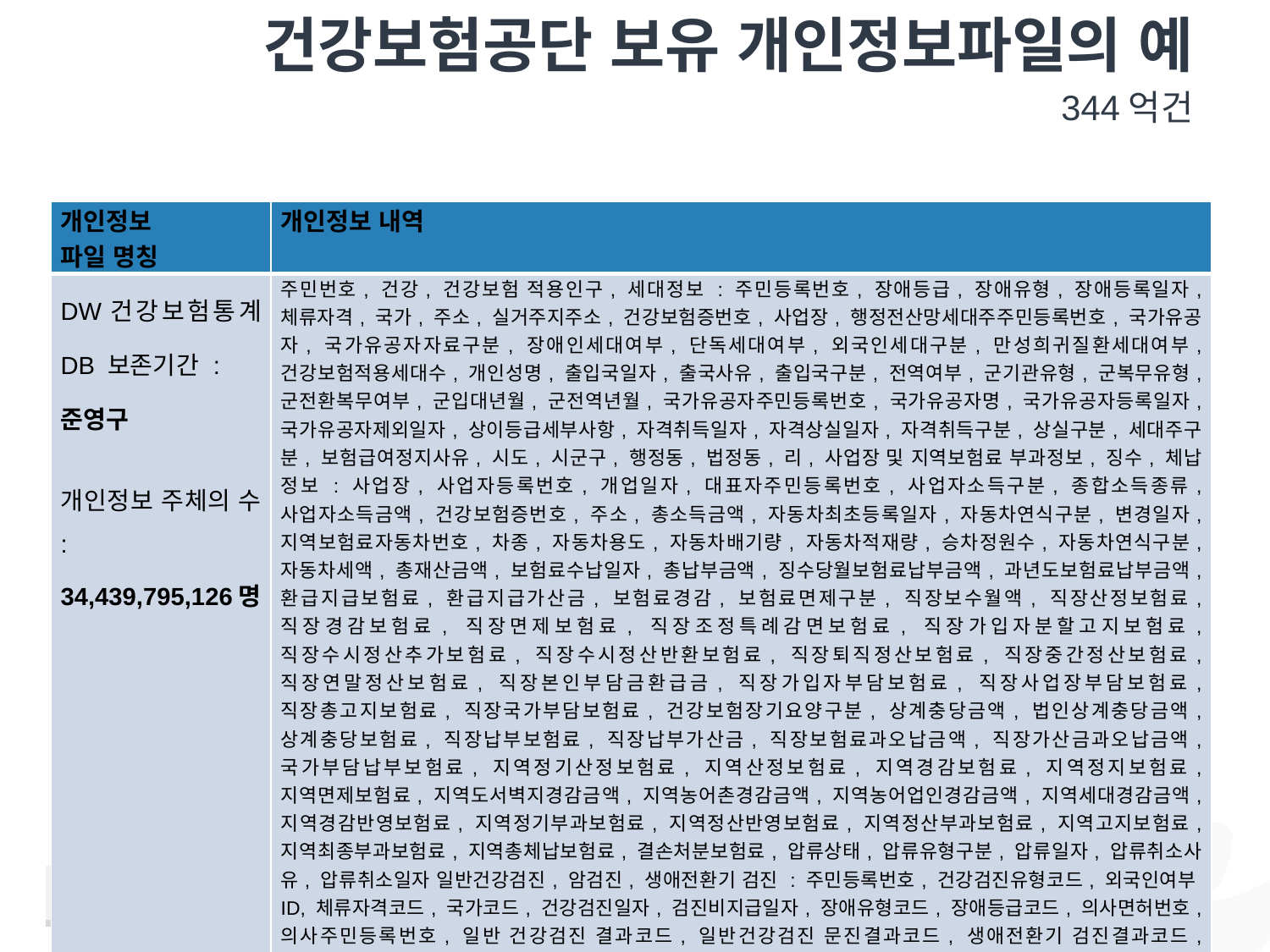

# 건강보험공단 보유 개인정보파일의 예
344억건
| 개인정보 파일 명칭 | 개인정보 내역 |
| --- | --- |
| DW건강보험통계 DB 보존기간 : 준영구 개인정보 주체의 수 : 34,439,795,126명 | 주민번호, 건강, 건강보험 적용인구, 세대정보 : 주민등록번호, 장애등급, 장애유형, 장애등록일자, 체류자격, 국가, 주소, 실거주지주소, 건강보험증번호, 사업장, 행정전산망세대주주민등록번호, 국가유공자, 국가유공자자료구분, 장애인세대여부, 단독세대여부, 외국인세대구분, 만성희귀질환세대여부, 건강보험적용세대수, 개인성명, 출입국일자, 출국사유, 출입국구분, 전역여부, 군기관유형, 군복무유형, 군전환복무여부, 군입대년월, 군전역년월, 국가유공자주민등록번호, 국가유공자명, 국가유공자등록일자, 국가유공자제외일자, 상이등급세부사항, 자격취득일자, 자격상실일자, 자격취득구분, 상실구분, 세대주구분, 보험급여정지사유, 시도, 시군구, 행정동, 법정동, 리, 사업장 및 지역보험료 부과정보, 징수, 체납 정보 : 사업장, 사업자등록번호, 개업일자, 대표자주민등록번호, 사업자소득구분, 종합소득종류, 사업자소득금액, 건강보험증번호, 주소, 총소득금액, 자동차최초등록일자, 자동차연식구분, 변경일자, 지역보험료자동차번호, 차종, 자동차용도, 자동차배기량, 자동차적재량, 승차정원수, 자동차연식구분, 자동차세액, 총재산금액, 보험료수납일자, 총납부금액, 징수당월보험료납부금액, 과년도보험료납부금액, 환급지급보험료, 환급지급가산금, 보험료경감, 보험료면제구분, 직장보수월액, 직장산정보험료, 직장경감보험료, 직장면제보험료, 직장조정특례감면보험료, 직장가입자분할고지보험료, 직장수시정산추가보험료, 직장수시정산반환보험료, 직장퇴직정산보험료, 직장중간정산보험료, 직장연말정산보험료, 직장본인부담금환급금, 직장가입자부담보험료, 직장사업장부담보험료, 직장총고지보험료, 직장국가부담보험료, 건강보험장기요양구분, 상계충당금액, 법인상계충당금액, 상계충당보험료, 직장납부보험료, 직장납부가산금, 직장보험료과오납금액, 직장가산금과오납금액, 국가부담납부보험료, 지역정기산정보험료, 지역산정보험료, 지역경감보험료, 지역정지보험료, 지역면제보험료, 지역도서벽지경감금액, 지역농어촌경감금액, 지역농어업인경감금액, 지역세대경감금액, 지역경감반영보험료, 지역정기부과보험료, 지역정산반영보험료, 지역정산부과보험료, 지역고지보험료, 지역최종부과보험료, 지역총체납보험료, 결손처분보험료, 압류상태, 압류유형구분, 압류일자, 압류취소사유, 압류취소일자 일반건강검진, 암검진, 생애전환기 검진 : 주민등록번호, 건강검진유형코드, 외국인여부ID, 체류자격코드, 국가코드, 건강검진일자, 검진비지급일자, 장애유형코드, 장애등급코드, 의사면허번호, 의사주민등록번호, 일반 건강검진 결과코드, 일반건강검진 문진결과코드, 생애전환기 검진결과코드, 생애전환기 문진결과코드, 생애전환기 암검진 결과코드, 생애전환기 건강검진암검사문진 결과코드, 영유아건강검진 대상자, 과거병력 문진내역코드, 영유아검진구강검사 결과코드, 건강검진구강검사 결과 코드, 건강검진대상자코드, 암검진대상자코드, 의료급여암검사대상자코드, 생애전환기건강검진대상자코드 |
48